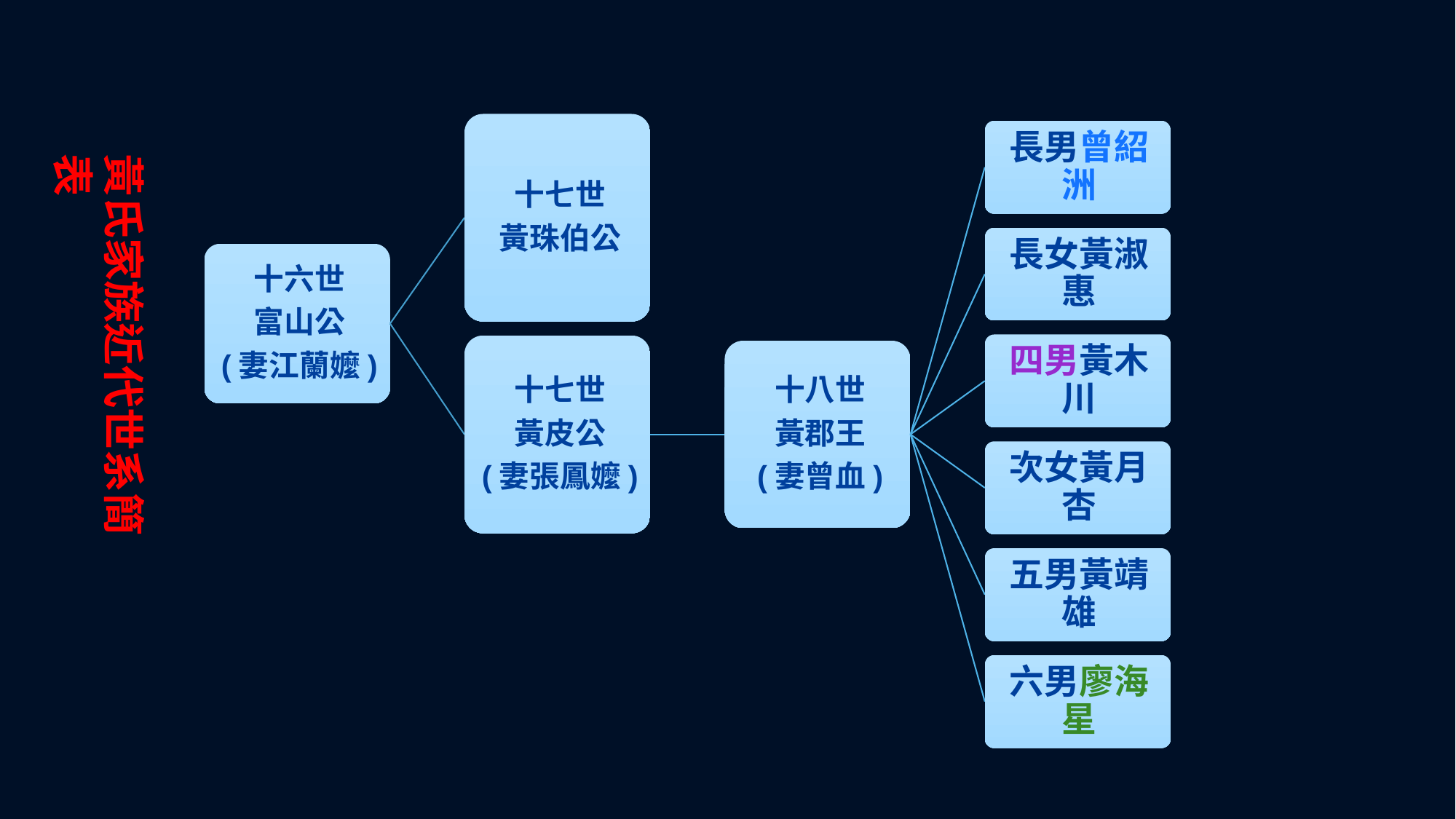

十六世
富山公
(妻江蘭嬤)

十七世
黃珠伯公

十七世
黃皮公
(妻張鳳嬤)

十八世
黃郡王
(妻曾血)

長男曾紹洲

長女黃淑惠

四男黃木川

次女黃月杏

五男黃靖雄

六男廖海星
黃氏家族近代世系簡表